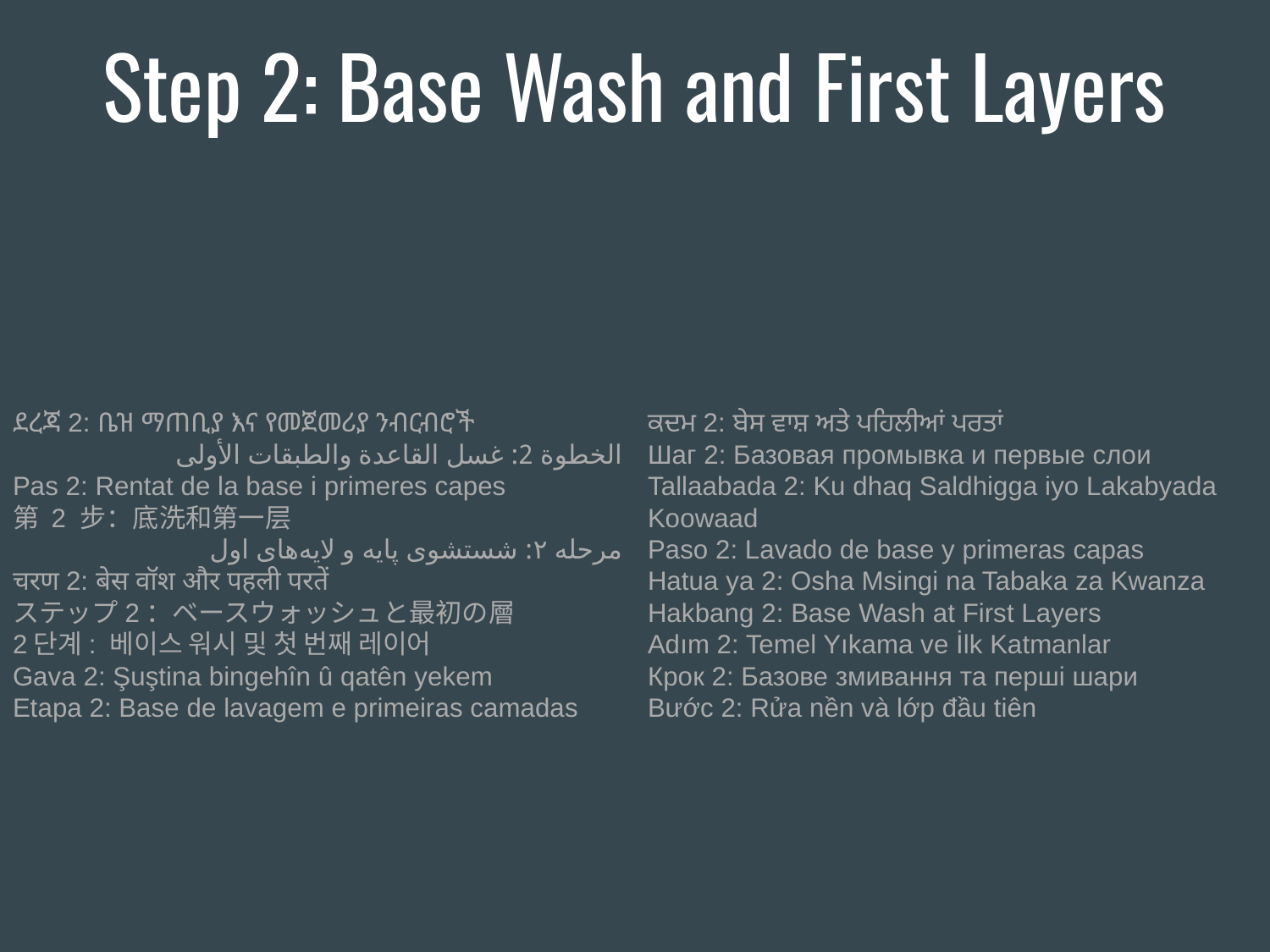

Step 2: Base Wash and First Layers
ደረጃ 2: ቤዝ ማጠቢያ እና የመጀመሪያ ንብርብሮች
الخطوة 2: غسل القاعدة والطبقات الأولى
Pas 2: Rentat de la base i primeres capes
第 2 步：底洗和第一层
مرحله ۲: شستشوی پایه و لایه‌های اول
चरण 2: बेस वॉश और पहली परतें
ステップ2：ベースウォッシュと最初の層
2단계: 베이스 워시 및 첫 번째 레이어
Gava 2: Şuştina bingehîn û qatên yekem
Etapa 2: Base de lavagem e primeiras camadas
ਕਦਮ 2: ਬੇਸ ਵਾਸ਼ ਅਤੇ ਪਹਿਲੀਆਂ ਪਰਤਾਂ
Шаг 2: Базовая промывка и первые слои
Tallaabada 2: Ku dhaq Saldhigga iyo Lakabyada Koowaad
Paso 2: Lavado de base y primeras capas
Hatua ya 2: Osha Msingi na Tabaka za Kwanza
Hakbang 2: Base Wash at First Layers
Adım 2: Temel Yıkama ve İlk Katmanlar
Крок 2: Базове змивання та перші шари
Bước 2: Rửa nền và lớp đầu tiên